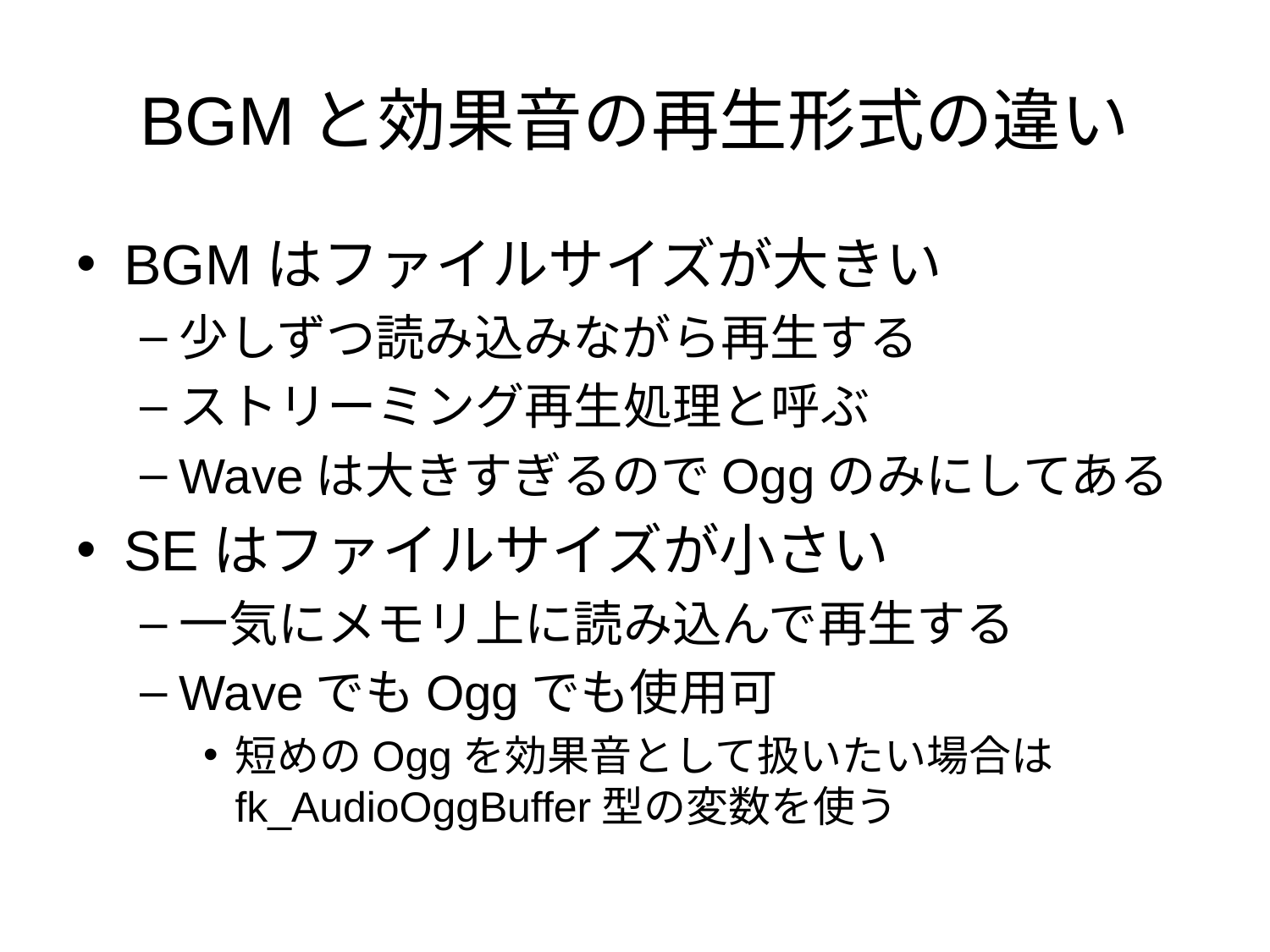

# BGMと効果音の再生形式の違い
BGMはファイルサイズが大きい
少しずつ読み込みながら再生する
ストリーミング再生処理と呼ぶ
Waveは大きすぎるのでOggのみにしてある
SEはファイルサイズが小さい
一気にメモリ上に読み込んで再生する
WaveでもOggでも使用可
短めのOggを効果音として扱いたい場合は
fk_AudioOggBuffer型の変数を使う